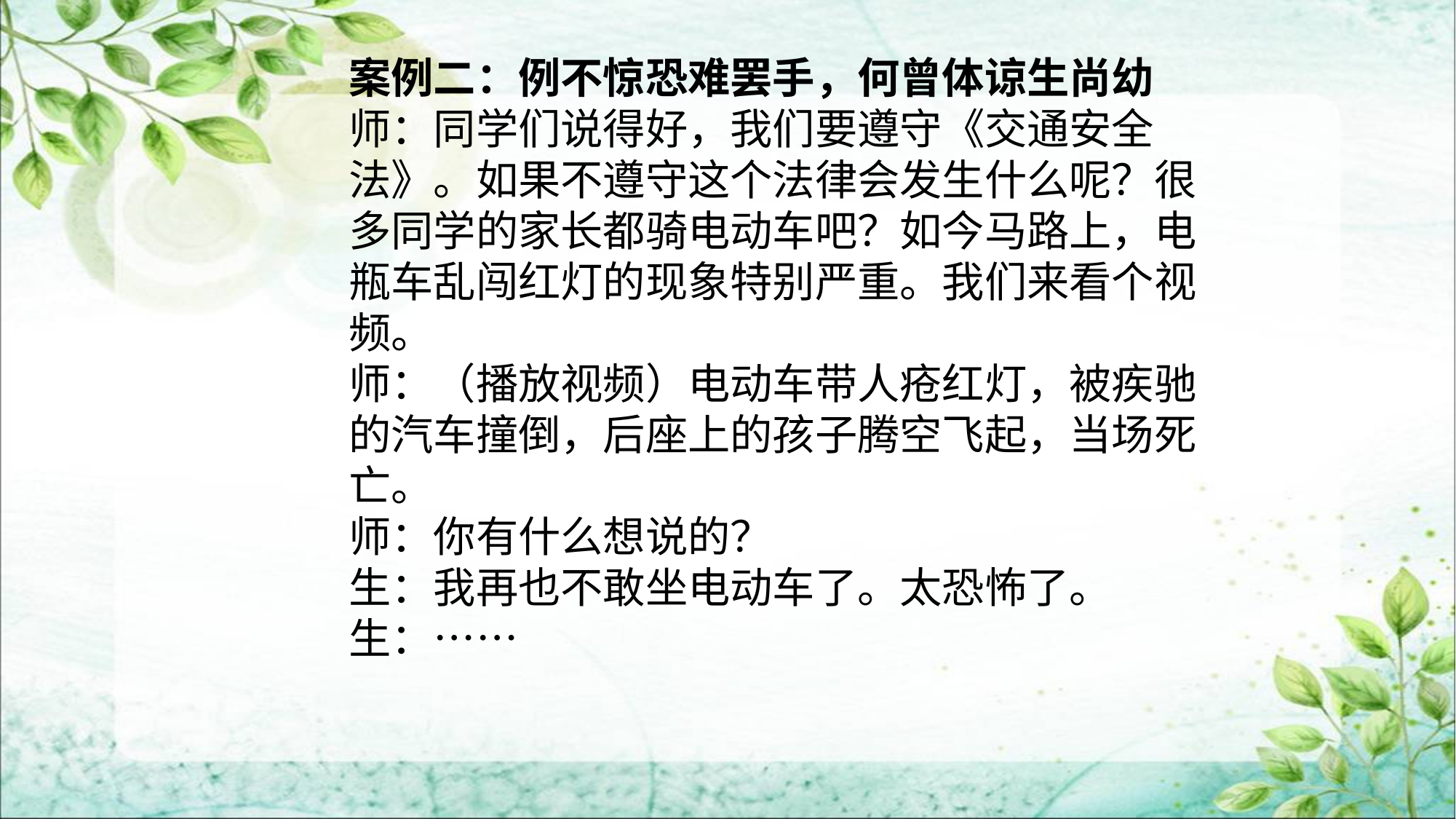

案例二：例不惊恐难罢手，何曾体谅生尚幼
师：同学们说得好，我们要遵守《交通安全法》。如果不遵守这个法律会发生什么呢？很多同学的家长都骑电动车吧？如今马路上，电瓶车乱闯红灯的现象特别严重。我们来看个视频。
师：（播放视频）电动车带人疮红灯，被疾驰的汽车撞倒，后座上的孩子腾空飞起，当场死亡。
师：你有什么想说的？
生：我再也不敢坐电动车了。太恐怖了。
生：……